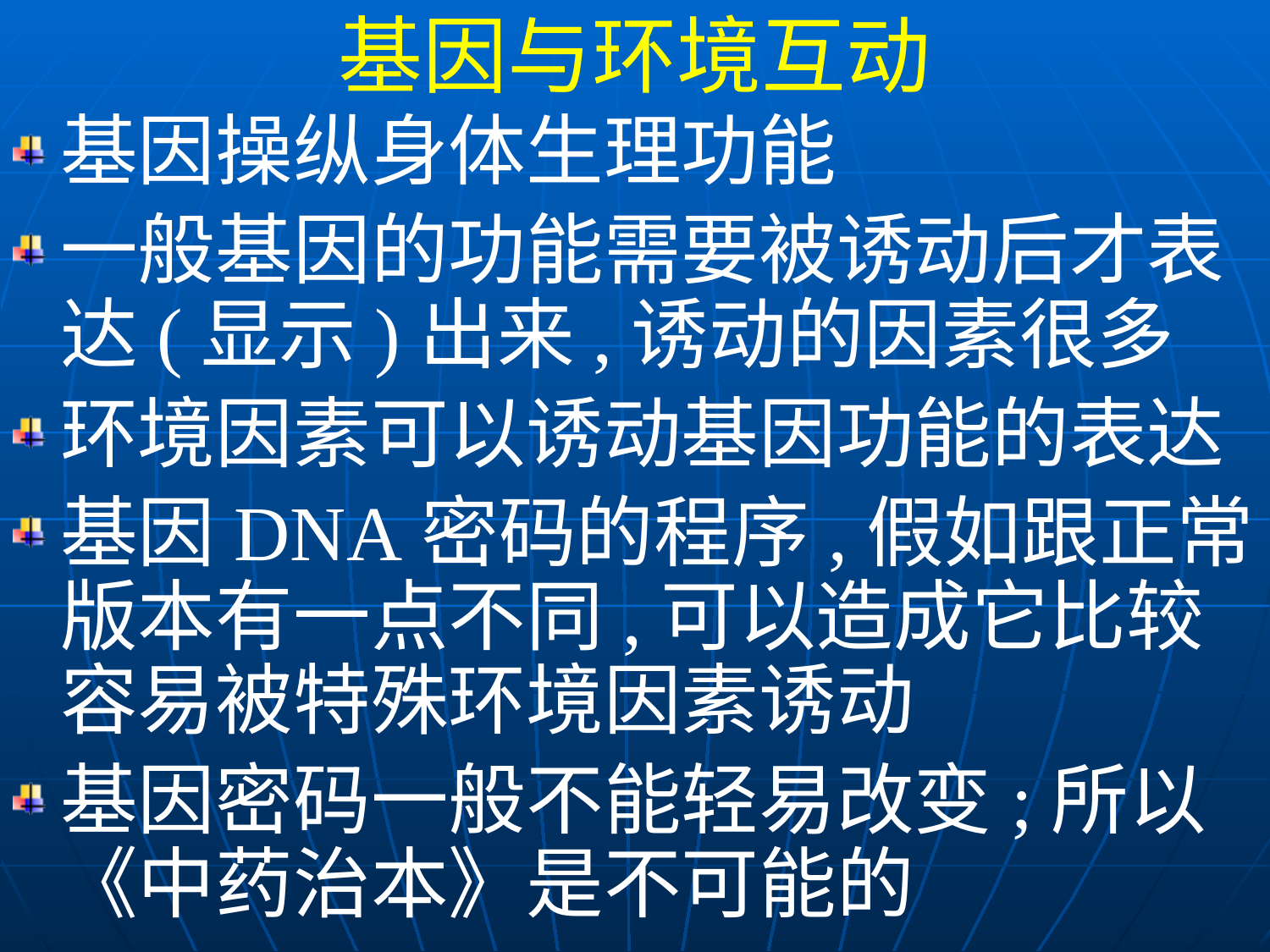

基因与环境互动
基因操纵身体生理功能
一般基因的功能需要被诱动后才表达(显示)出来,诱动的因素很多
环境因素可以诱动基因功能的表达
基因DNA密码的程序,假如跟正常版本有一点不同,可以造成它比较容易被特殊环境因素诱动
基因密码一般不能轻易改变;所以《中药治本》是不可能的